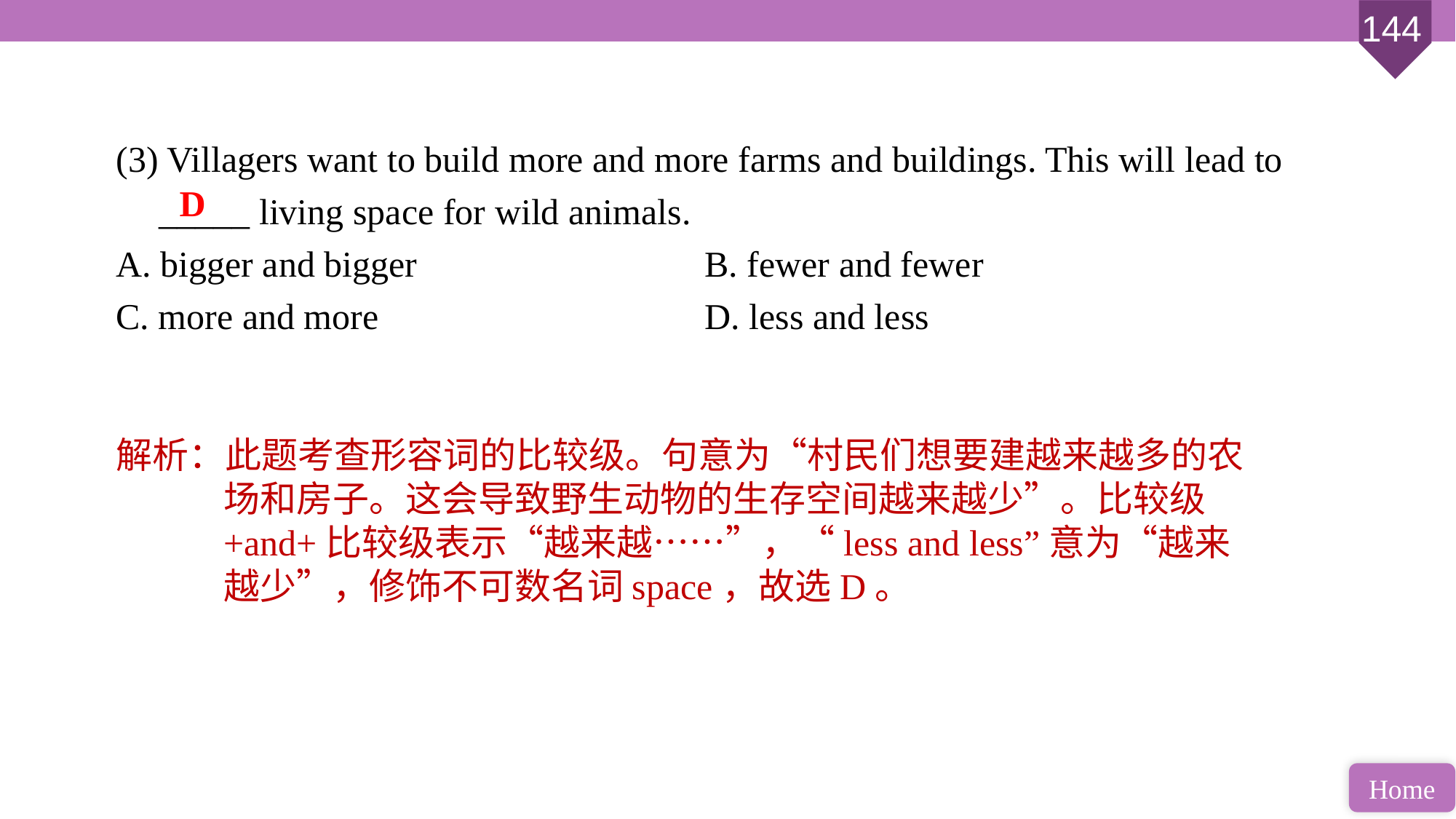

(3) Villagers want to build more and more farms and buildings. This will lead to _____ living space for wild animals.
A. bigger and bigger 			B. fewer and fewer
C. more and more 			D. less and less
D
解析：此题考查形容词的比较级。句意为“村民们想要建越来越多的农场和房子。这会导致野生动物的生存空间越来越少”。比较级+and+比较级表示“越来越……”，“less and less”意为“越来越少”，修饰不可数名词space，故选D。